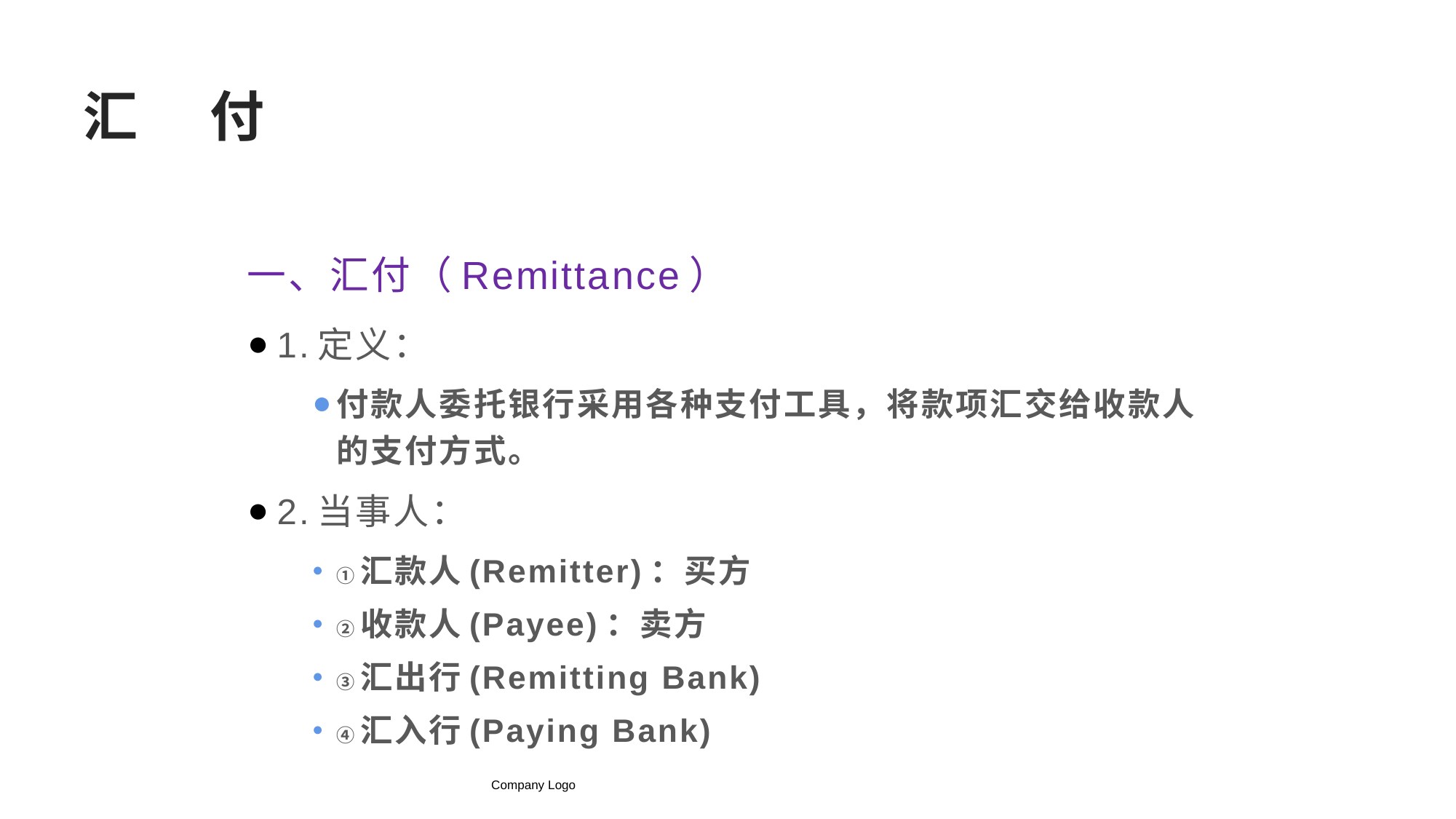

汇    付
一、汇付（Remittance）
1.定义：
付款人委托银行采用各种支付工具，将款项汇交给收款人的支付方式。
2.当事人：
①汇款人(Remitter)：买方
②收款人(Payee)：卖方
③汇出行(Remitting Bank)
④汇入行(Paying Bank)
Company Logo